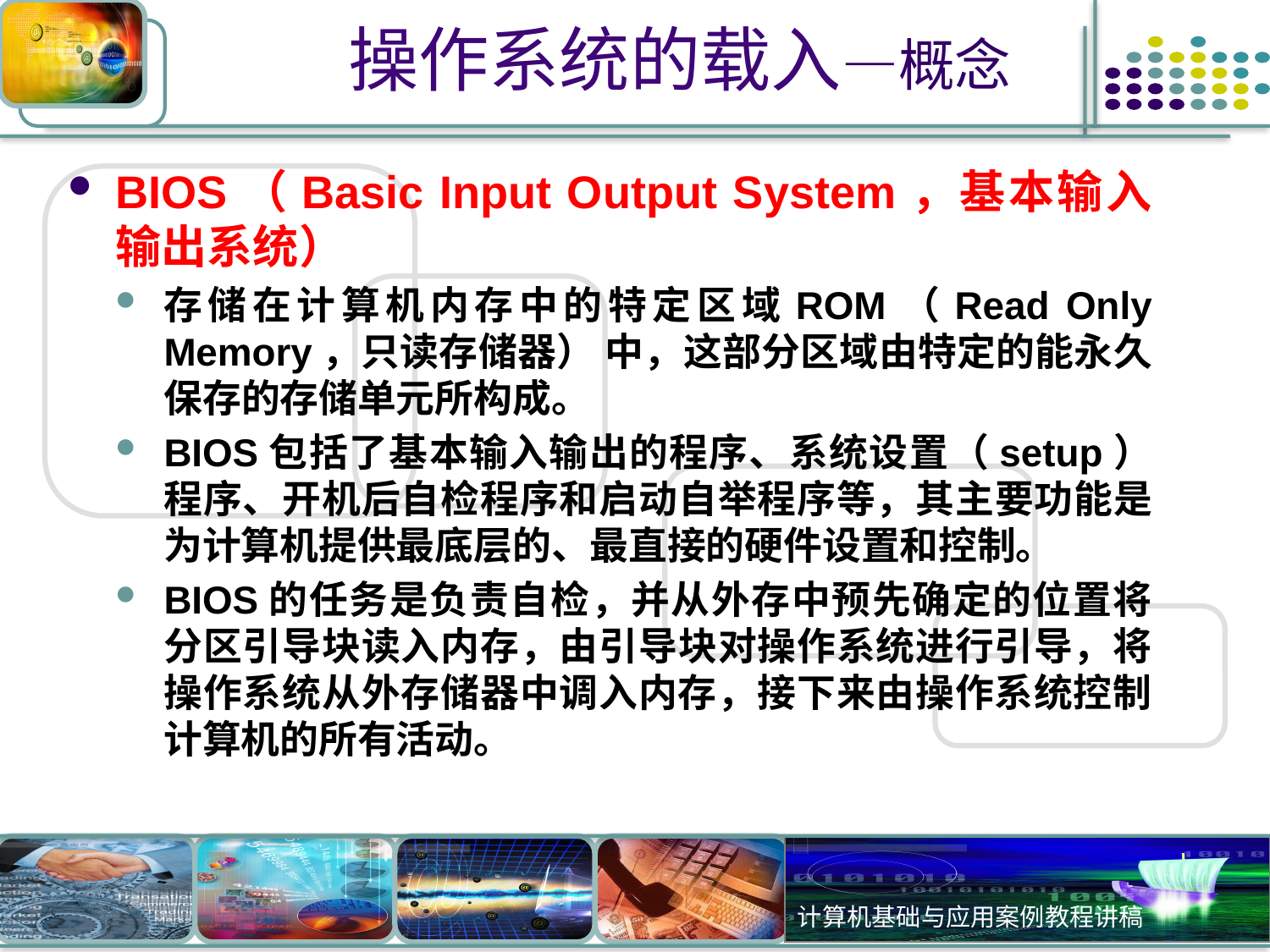

# 操作系统的载入—概念
BIOS（Basic Input Output System，基本输入输出系统）
存储在计算机内存中的特定区域ROM（Read Only Memory，只读存储器） 中，这部分区域由特定的能永久保存的存储单元所构成。
BIOS包括了基本输入输出的程序、系统设置（setup）程序、开机后自检程序和启动自举程序等，其主要功能是为计算机提供最底层的、最直接的硬件设置和控制。
BIOS的任务是负责自检，并从外存中预先确定的位置将分区引导块读入内存，由引导块对操作系统进行引导，将操作系统从外存储器中调入内存，接下来由操作系统控制计算机的所有活动。